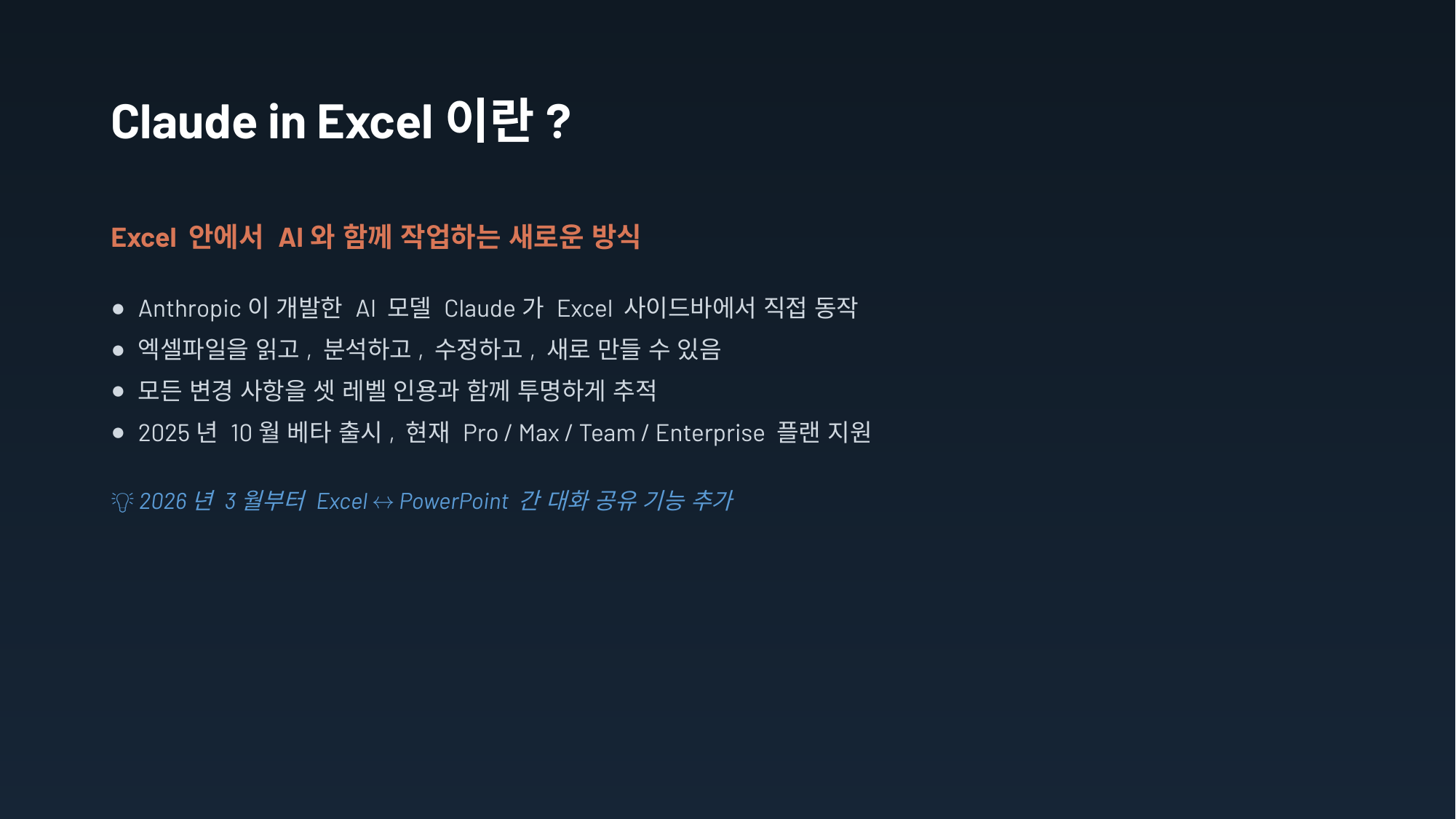

# Claude in Excel이란?
Excel 안에서 AI와 함께 작업하는 새로운 방식

Anthropic이 개발한 AI 모델 Claude가 Excel 사이드바에서 직접 동작
엑셀파일을 읽고, 분석하고, 수정하고, 새로 만들 수 있음
모든 변경 사항을 셋 레벨 인용과 함께 투명하게 추적
2025년 10월 베타 출시, 현재 Pro / Max / Team / Enterprise 플랜 지원

💡 2026년 3월부터 Excel ↔ PowerPoint 간 대화 공유 기능 추가